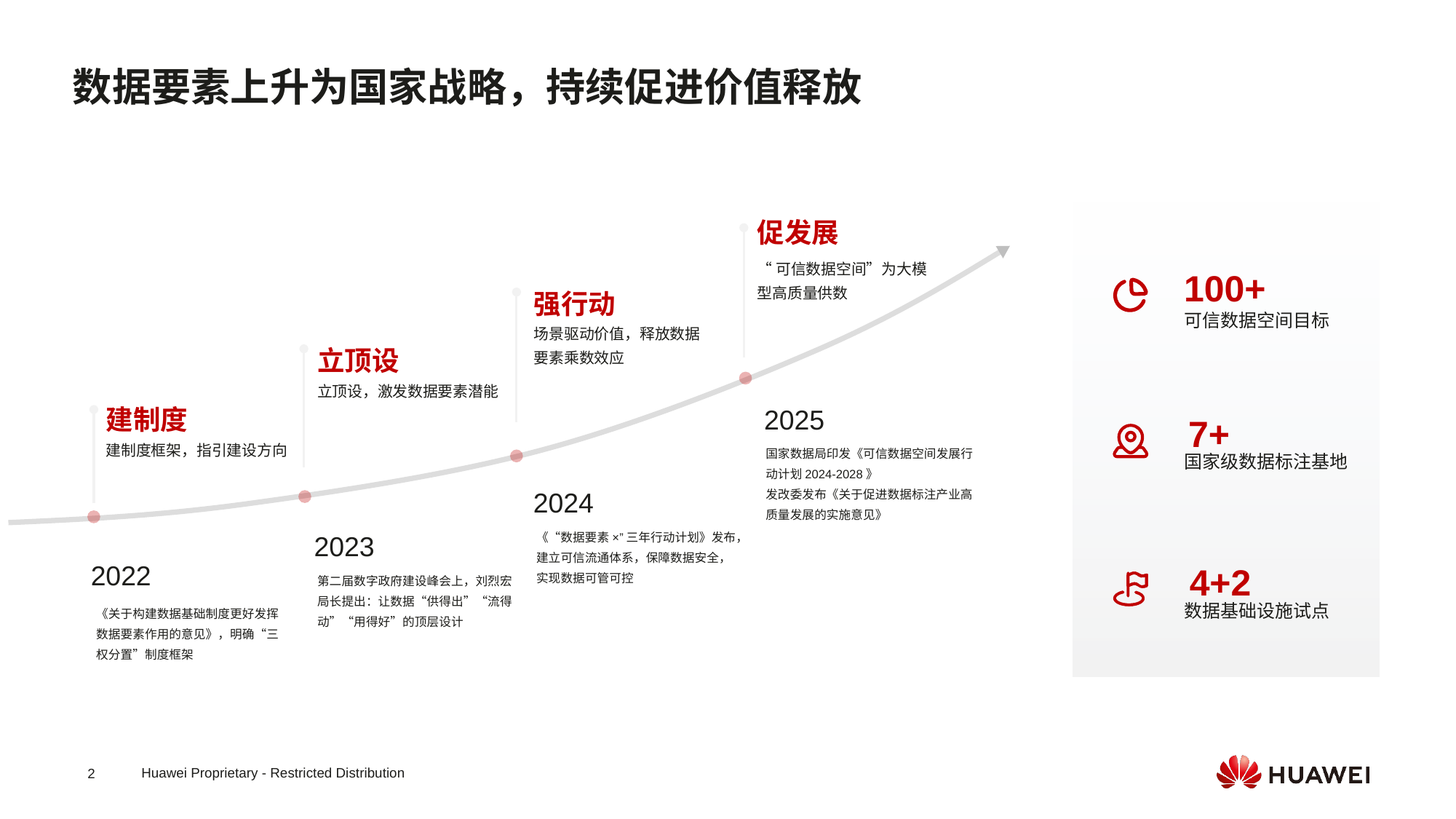

数据要素上升为国家战略，持续促进价值释放

促发展

“可信数据空间”为大模型高质量供数

100+

强行动
场景驱动价值，释放数据要素乘数效应
可信数据空间目标
立顶设
立顶设，激发数据要素潜能

建制度
建制度框架，指引建设方向
7+
国家级数据标注基地
2025

国家数据局印发《可信数据空间发展行动计划2024-2028》
发改委发布《关于促进数据标注产业高质量发展的实施意见》

2024

《“数据要素×”三年行动计划》发布，建立可信流通体系，保障数据安全，实现数据可管可控
2023
4+2
2022
第二届数字政府建设峰会上，刘烈宏局长提出：让数据“供得出”“流得动”“用得好”的顶层设计

《关于构建数据基础制度更好发挥数据要素作用的意见》，明确“三权分置”制度框架
数据基础设施试点